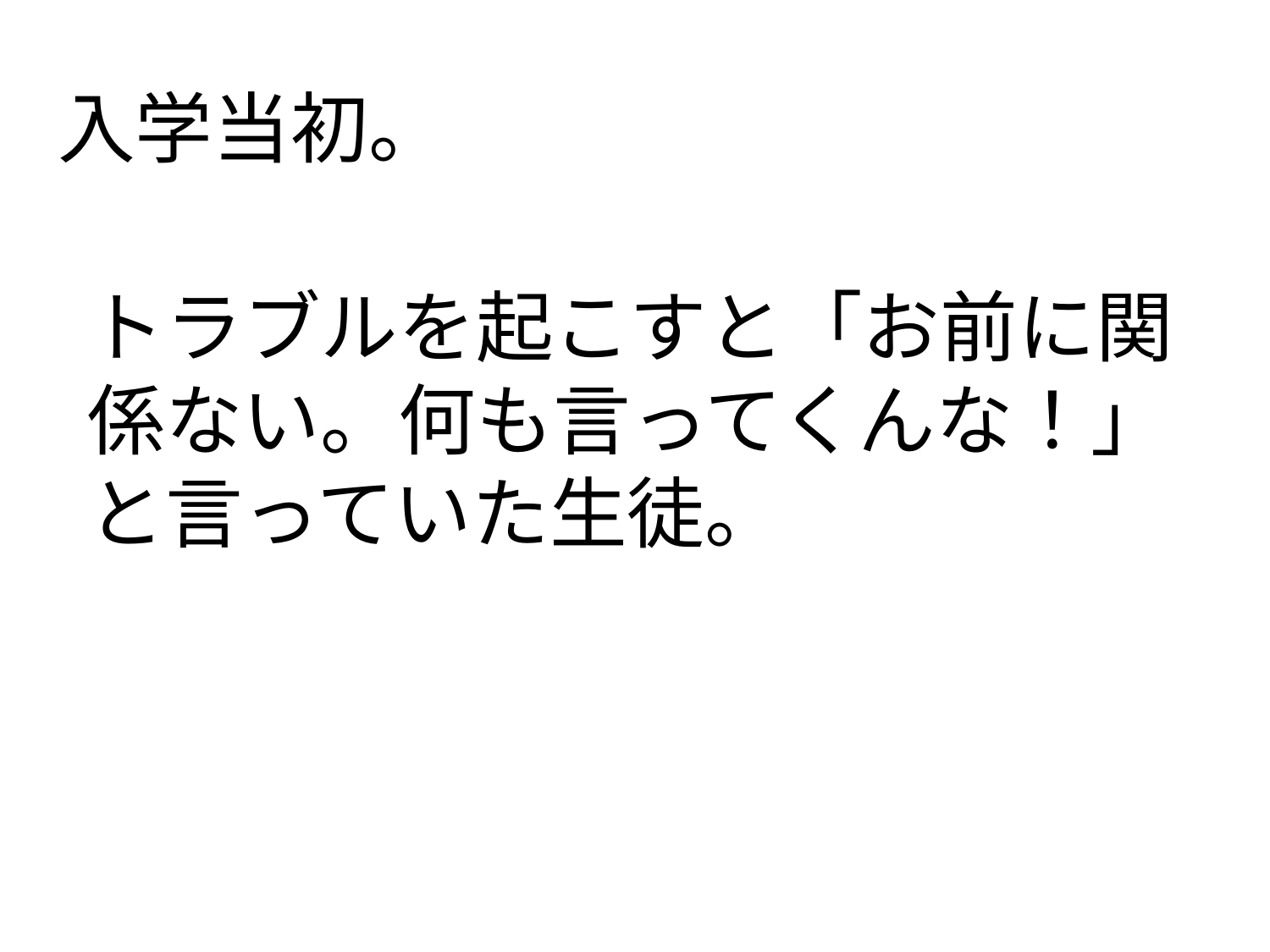

# 入学当初。
トラブルを起こすと「お前に関係ない。何も言ってくんな！」と言っていた生徒。